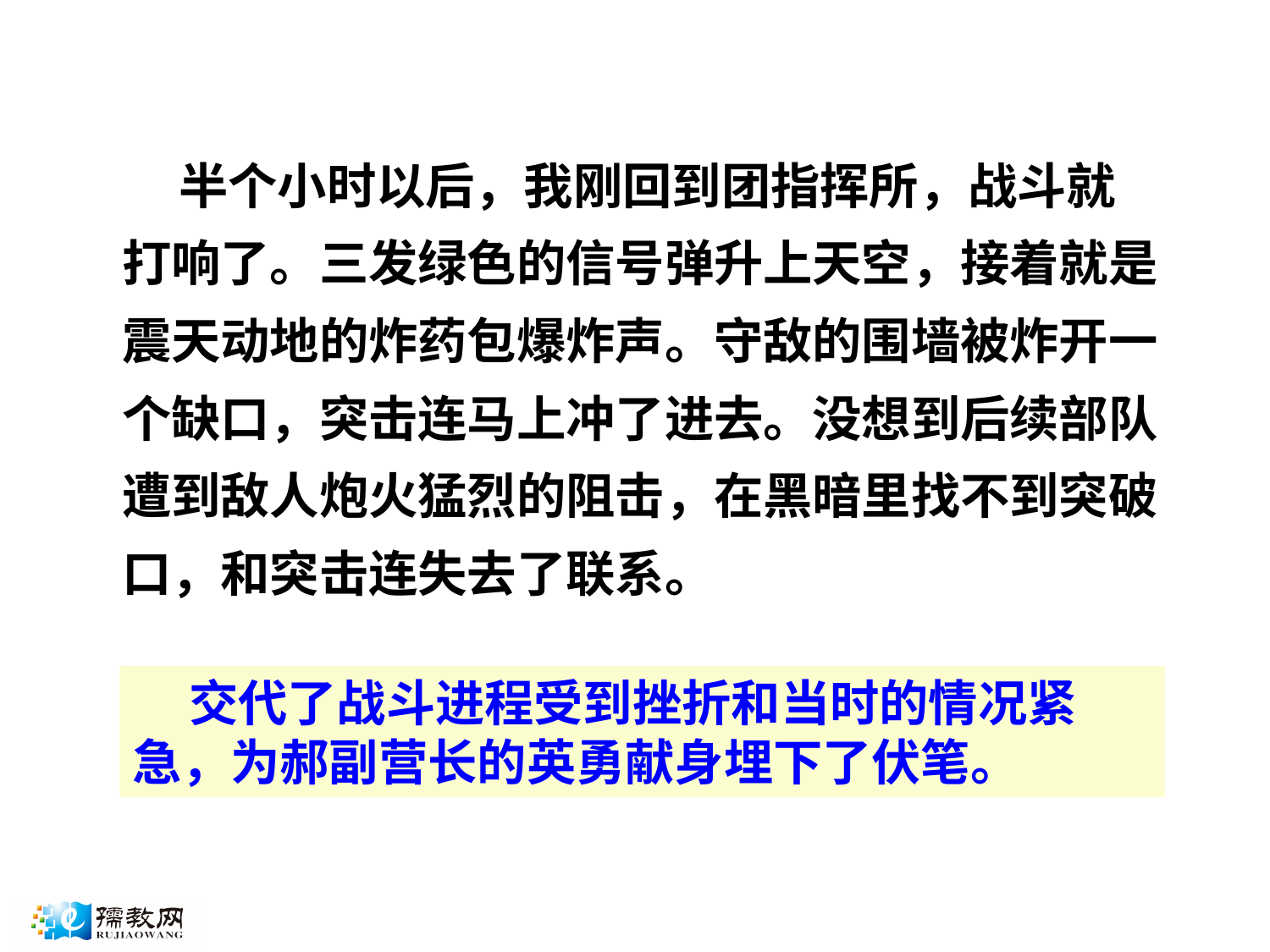

半个小时以后，我刚回到团指挥所，战斗就打响了。三发绿色的信号弹升上天空，接着就是震天动地的炸药包爆炸声。守敌的围墙被炸开一个缺口，突击连马上冲了进去。没想到后续部队遭到敌人炮火猛烈的阻击，在黑暗里找不到突破口，和突击连失去了联系。
    交代了战斗进程受到挫折和当时的情况紧急，为郝副营长的英勇献身埋下了伏笔。